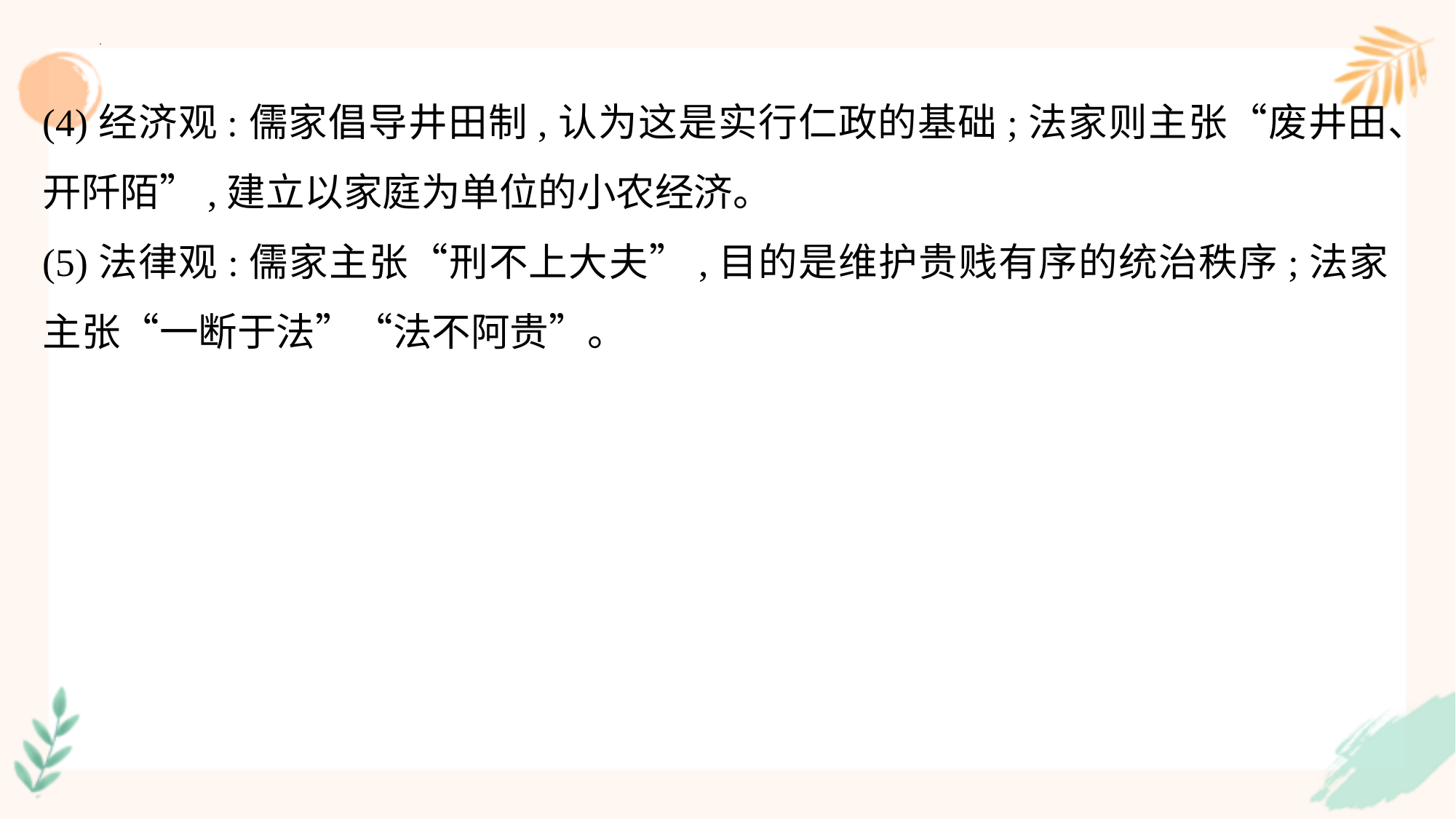

(4)经济观:儒家倡导井田制,认为这是实行仁政的基础;法家则主张“废井田、开阡陌”,建立以家庭为单位的小农经济。
(5)法律观:儒家主张“刑不上大夫”,目的是维护贵贱有序的统治秩序;法家主张“一断于法”“法不阿贵”。